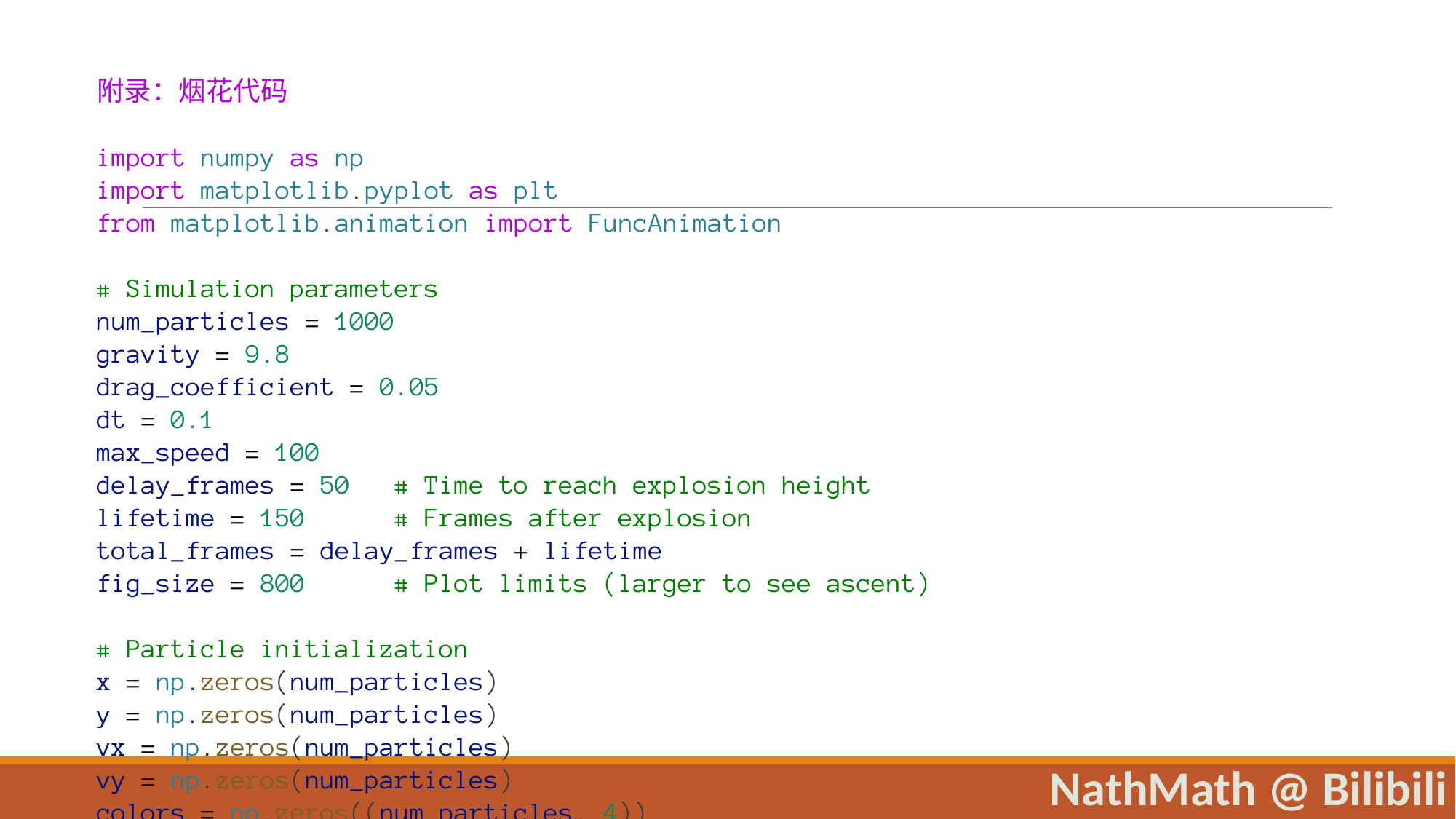

附录：烟花代码

import numpy as np
import matplotlib.pyplot as plt
from matplotlib.animation import FuncAnimation
# Simulation parameters
num_particles = 1000
gravity = 9.8
drag_coefficient = 0.05
dt = 0.1
max_speed = 100
delay_frames = 50   # Time to reach explosion height
lifetime = 150      # Frames after explosion
total_frames = delay_frames + lifetime
fig_size = 800      # Plot limits (larger to see ascent)
# Particle initialization
x = np.zeros(num_particles)
y = np.zeros(num_particles)
vx = np.zeros(num_particles)
vy = np.zeros(num_particles)
colors = np.zeros((num_particles, 4))
colors[:, :3] = np.random.uniform(0.7, 0.9, (num_particles, 3))  # Bright colors
colors[:, 3] = 1.0  # Full opacity
sizes = np.random.uniform(10, 30, num_particles)
current_sizes = sizes.copy()
age = np.zeros(num_particles, dtype=int)
# Main firework rocket parameters
main_x = 0.0
main_y = 0.0
main_vx = 0.0
main_vy = 90.0  # Initial upward velocity
main_gravity = gravity
# Setup figure and axis
fig, ax = plt.subplots(figsize=(10, 10))
ax.set_aspect('equal')
ax.set_xlim(-fig_size, fig_size)
ax.set_ylim(-fig_size, fig_size)
ax.axis('off')
ax.set_facecolor('#040404')  # Darker background
# Initialize scatter plot
scat = ax.scatter(x, y, s=current_sizes, c=colors, edgecolor='white', linewidth=0.5)
def update(frame):
    global main_x, main_y, main_vx, main_vy, x, y, vx, vy, colors, age, current_sizes
    if frame < delay_frames:
        # Rocket ascent phase
        main_ax = 0.0
        main_ay = -main_gravity  # Gravity acting on rocket
        main_vx += main_ax * dt
        main_vy += main_ay * dt
        main_x += main_vx * dt
        main_y += main_vy * dt

        # Keep particles at rocket position until explosion
        x[:] = main_x
        y[:] = main_y
        vx[:] = 0.0
        vy[:] = 0.0
        colors[:,3] = 1.0  # Full opacity during ascent
        current_sizes[:] = sizes  # Full size
    else:
        # Explosion phase
        if frame == delay_frames:
            # Initialize particles at explosion position
            theta = np.random.uniform(0, 2*np.pi, num_particles)
            speed = np.random.uniform(0, max_speed, num_particles)
            vx = speed * np.cos(theta)
            vy = speed * np.sin(theta)
            x[:] = main_x
            y[:] = main_y
            age[:] = 0

        # Apply physics to particles
        ax = -drag_coefficient * vx
        ay = -gravity - drag_coefficient * vy
        vx += ax * dt
        vy += ay * dt
        x += vx * dt
        y += vy * dt

        # Update aging and fading
        age += 1
        alpha = np.clip(1 - (age / lifetime), 0, 1)
        colors[:,3] = alpha
        current_sizes = sizes * alpha * 0.8

        # Add sparkles (random brightening)
        if np.random.rand() < 0.1:
            idx = np.random.choice(num_particles, 5)
            colors[idx, 3] = 1.0
    # Update plot elements
    scat.set_offsets(np.c_[x, y])
    scat.set_facecolors(colors)
    scat.set_sizes(current_sizes)

    return (scat,)
# Create animation
ani = FuncAnimation(fig, update, frames=total_frames, interval=10, blit=True)
plt.show()
NathMath @ Bilibili